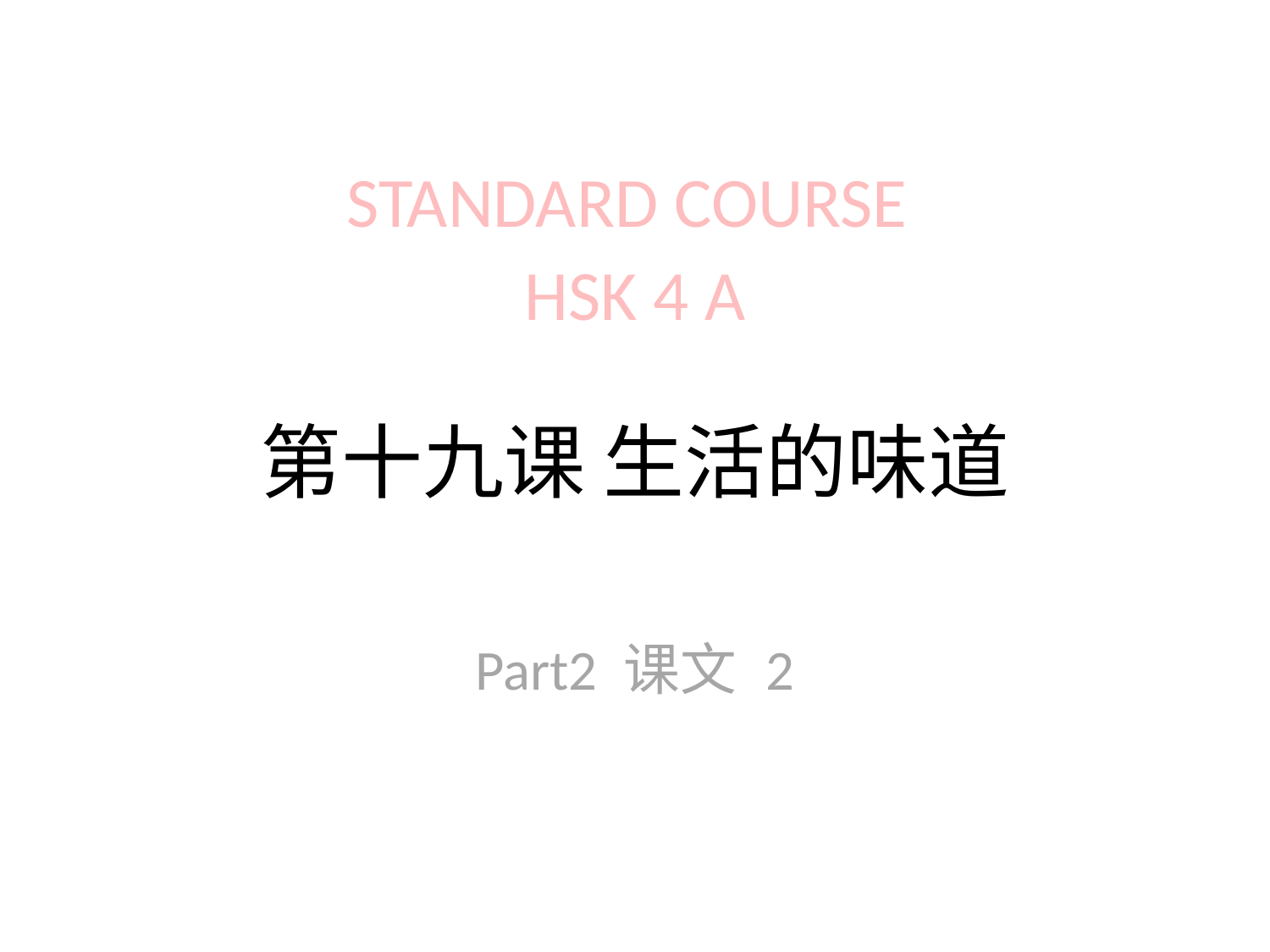

STANDARD COURSE
HSK 4 A
# 第十九课 生活的味道
Part2 课文 2